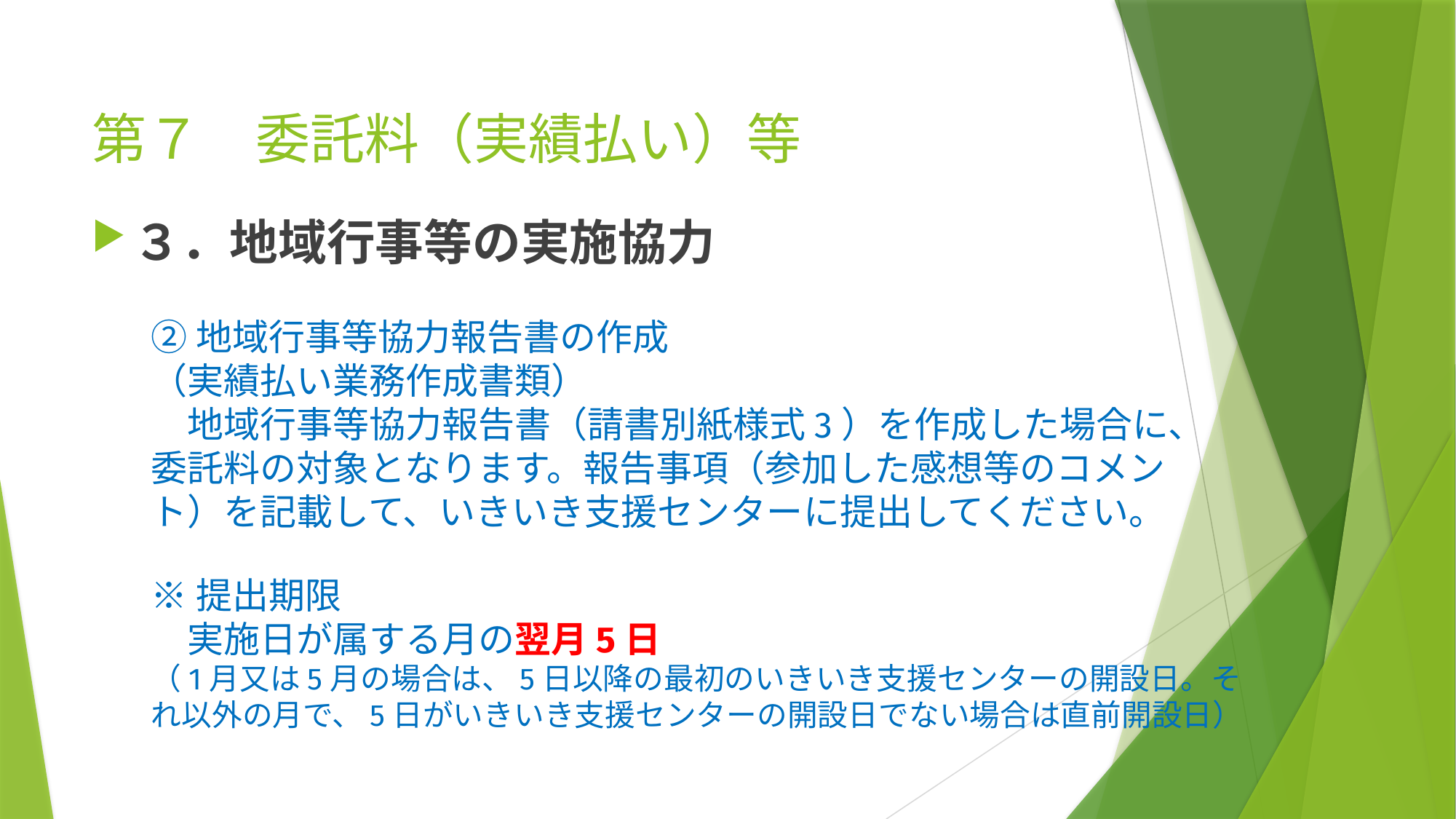

# 第７　委託料（実績払い）等
３．地域行事等の実施協力
②地域行事等協力報告書の作成
（実績払い業務作成書類）
　地域行事等協力報告書（請書別紙様式3）を作成した場合に、委託料の対象となります。報告事項（参加した感想等のコメント）を記載して、いきいき支援センターに提出してください。
※提出期限
　実施日が属する月の翌月5日
（1月又は5月の場合は、5日以降の最初のいきいき支援センターの開設日。それ以外の月で、5日がいきいき支援センターの開設日でない場合は直前開設日）